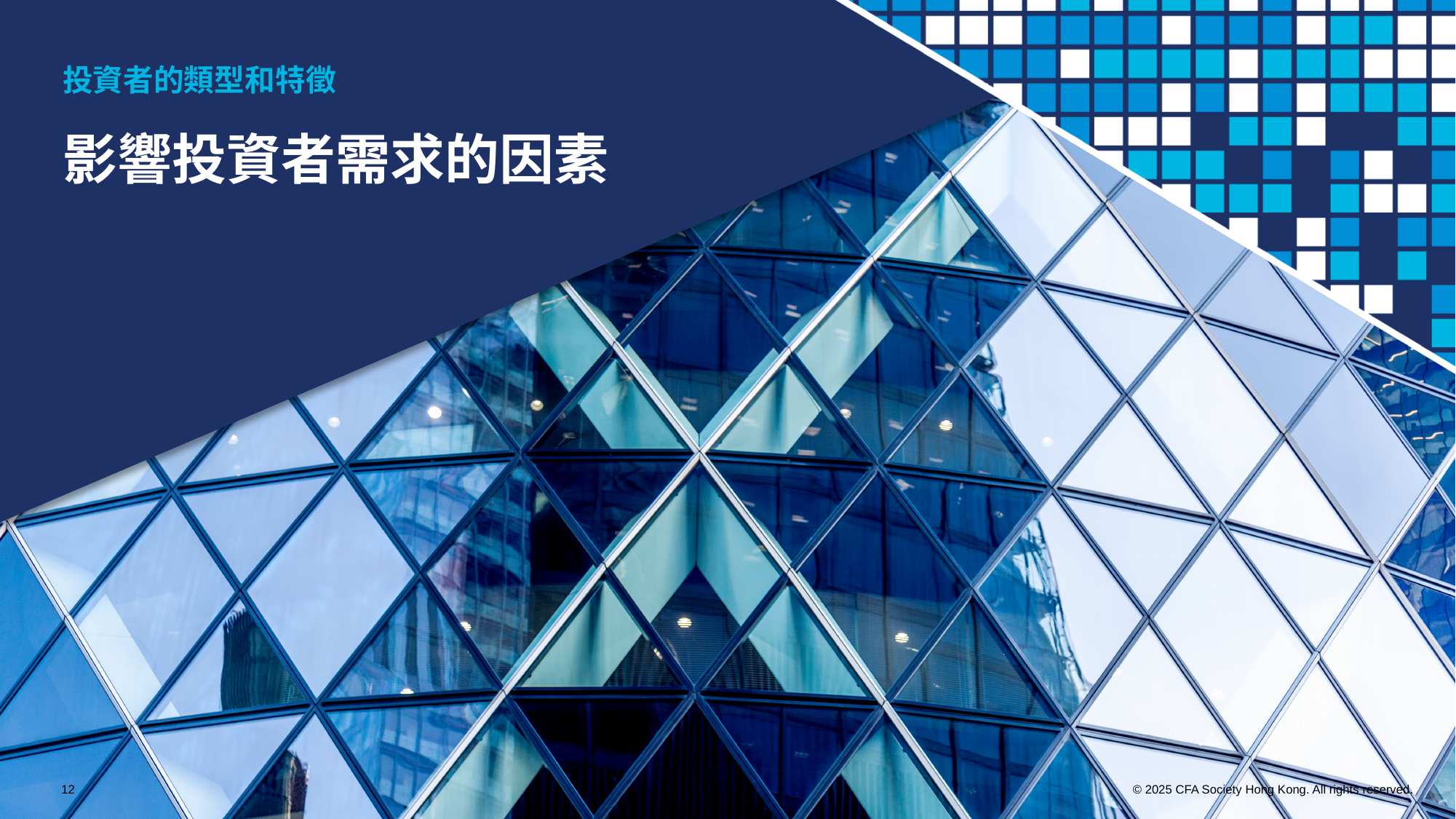

投資者的類型和特徵
影響投資者需求的因素
12
© 2025 CFA Society Hong Kong. All rights reserved.